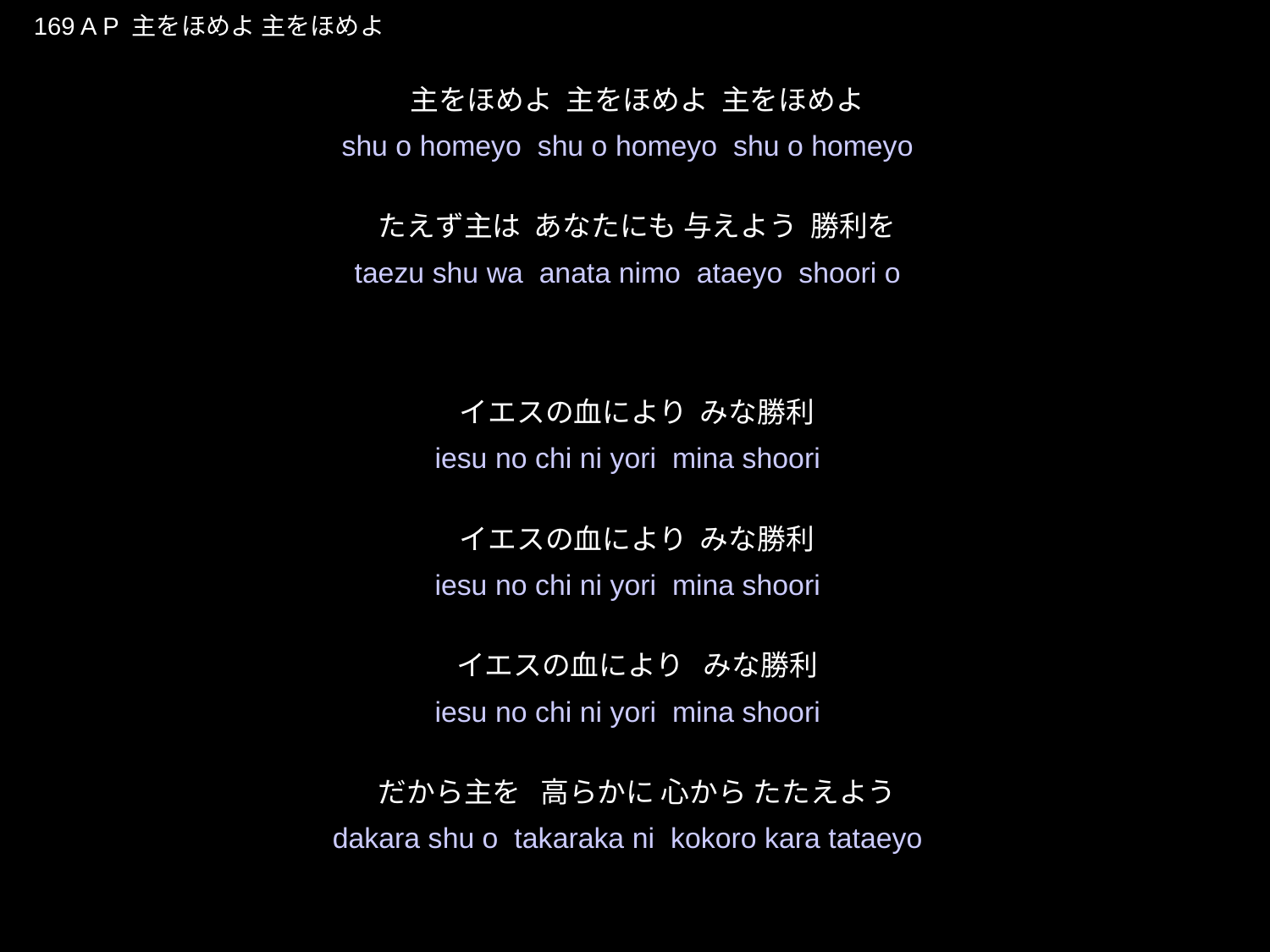

しゅをほめよしゅをほめよ
★P
169 A P 主をほめよ 主をほめよ
主をほめよ  主をほめよ  主をほめよ
たえず主は  あなたにも 与えよう  勝利を
イエスの血により  みな勝利
イエスの血により  みな勝利
イエスの血により   みな勝利
だから主を   高らかに 心から たたえよう
★５
shu o homeyo  shu o homeyo  shu o homeyo
taezu shu wa  anata nimo  ataeyo  shoori o
iesu no chi ni yori  mina shoori
iesu no chi ni yori  mina shoori
iesu no chi ni yori  mina shoori
dakara shu o  takaraka ni  kokoro kara tataeyo